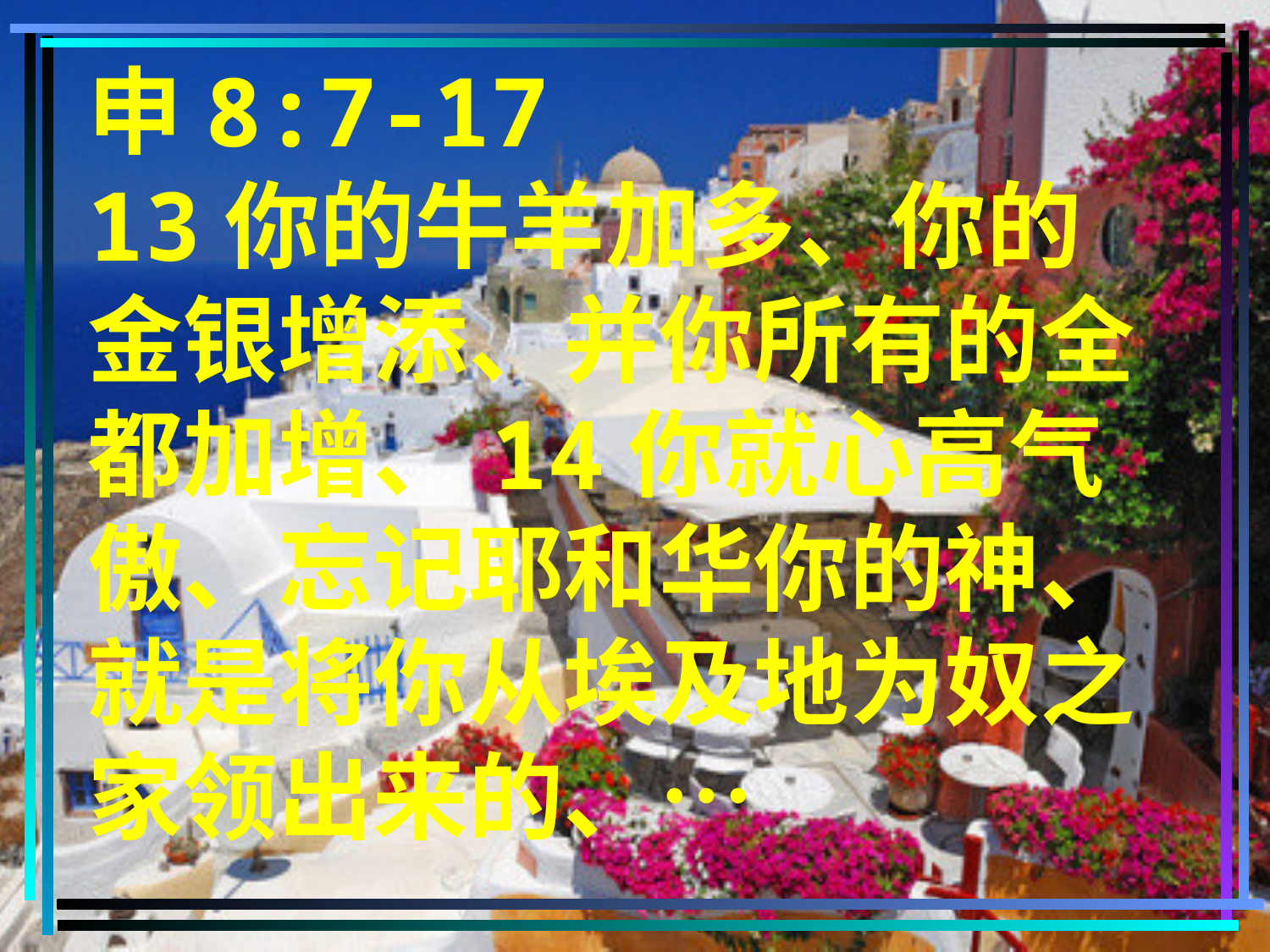

申8:7-17
13你的牛羊加多、你的金银增添、并你所有的全都加增、14你就心高气傲、忘记耶和华你的神、就是将你从埃及地为奴之家领出来的、…
#